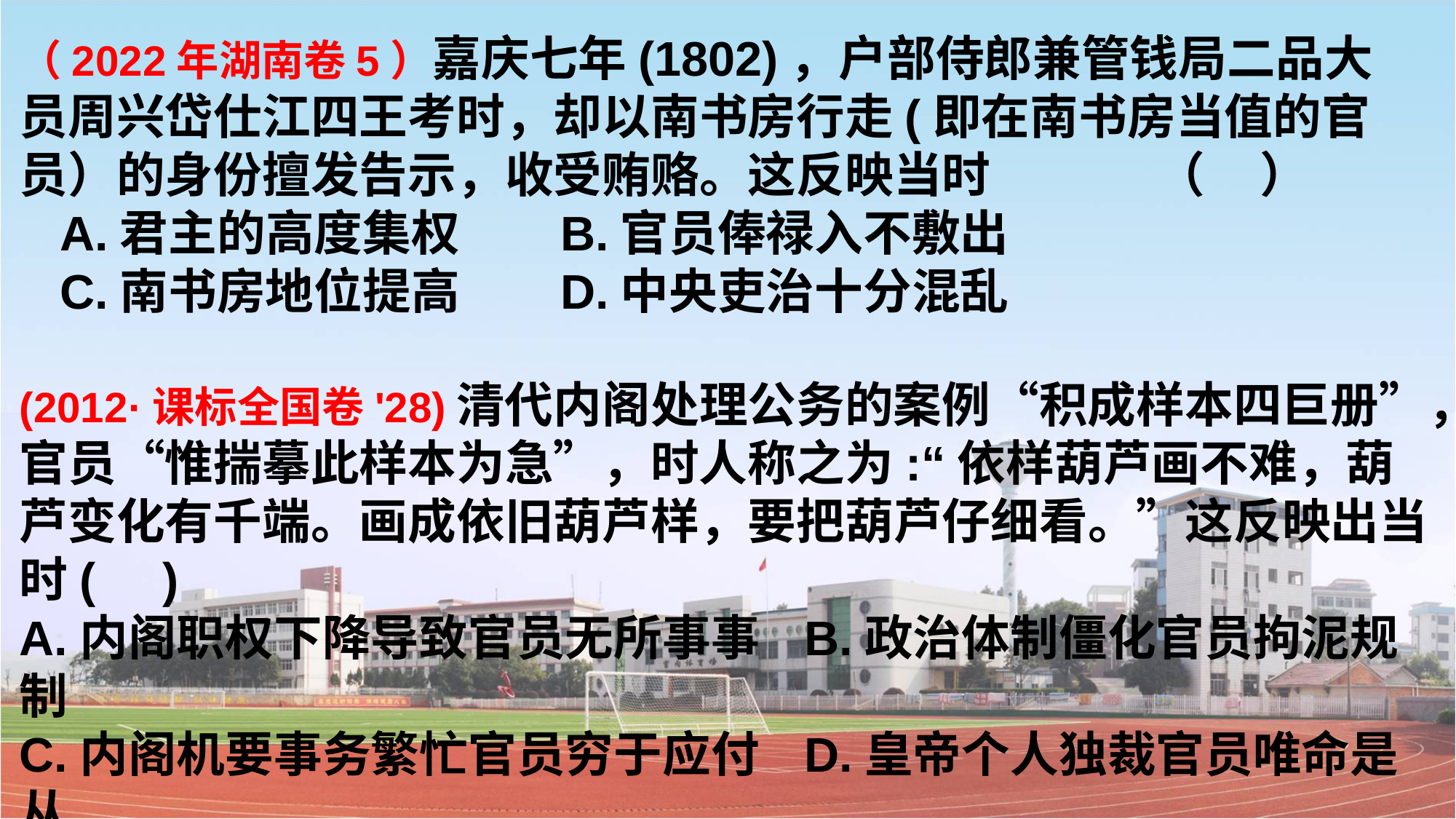

（2022年湖南卷5）嘉庆七年(1802)，户部侍郎兼管钱局二品大员周兴岱仕江四王考时，却以南书房行走(即在南书房当值的官员）的身份擅发告示，收受贿赂。这反映当时               （     ）
   A.君主的高度集权        B.官员俸禄入不敷出
   C.南书房地位提高        D.中央吏治十分混乱
(2012·课标全国卷'28)清代内阁处理公务的案例“积成样本四巨册”，官员“惟揣摹此样本为急”，时人称之为:“依样葫芦画不难，葫芦变化有千端。画成依旧葫芦样，要把葫芦仔细看。”这反映出当时(     )
A.内阁职权下降导致官员无所事事   B.政治体制僵化官员拘泥规制
C.内阁机要事务繁忙官员穷于应付   D.皇帝个人独裁官员唯命是从